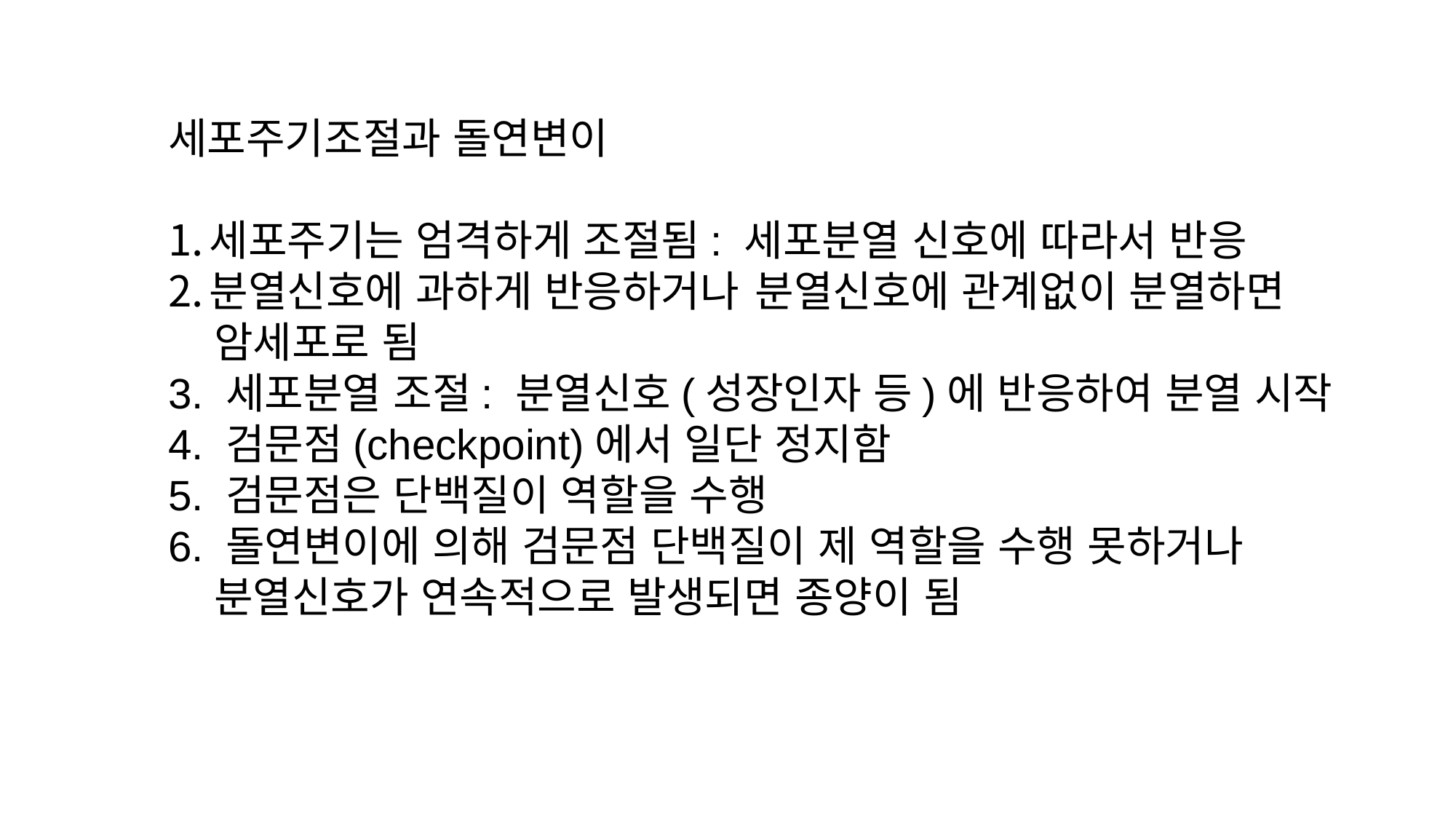

세포주기조절과 돌연변이

세포주기는 엄격하게 조절됨: 세포분열 신호에 따라서 반응
분열신호에 과하게 반응하거나 	분열신호에 관계없이 분열하면
   암세포로 됨
3. 세포분열 조절: 분열신호(성장인자 등)에 반응하여 분열 시작
4. 검문점(checkpoint)에서 일단 정지함
5. 검문점은 단백질이 역할을 수행
6. 돌연변이에 의해 검문점 단백질이 제 역할을 수행 못하거나
   분열신호가 연속적으로 발생되면 종양이 됨